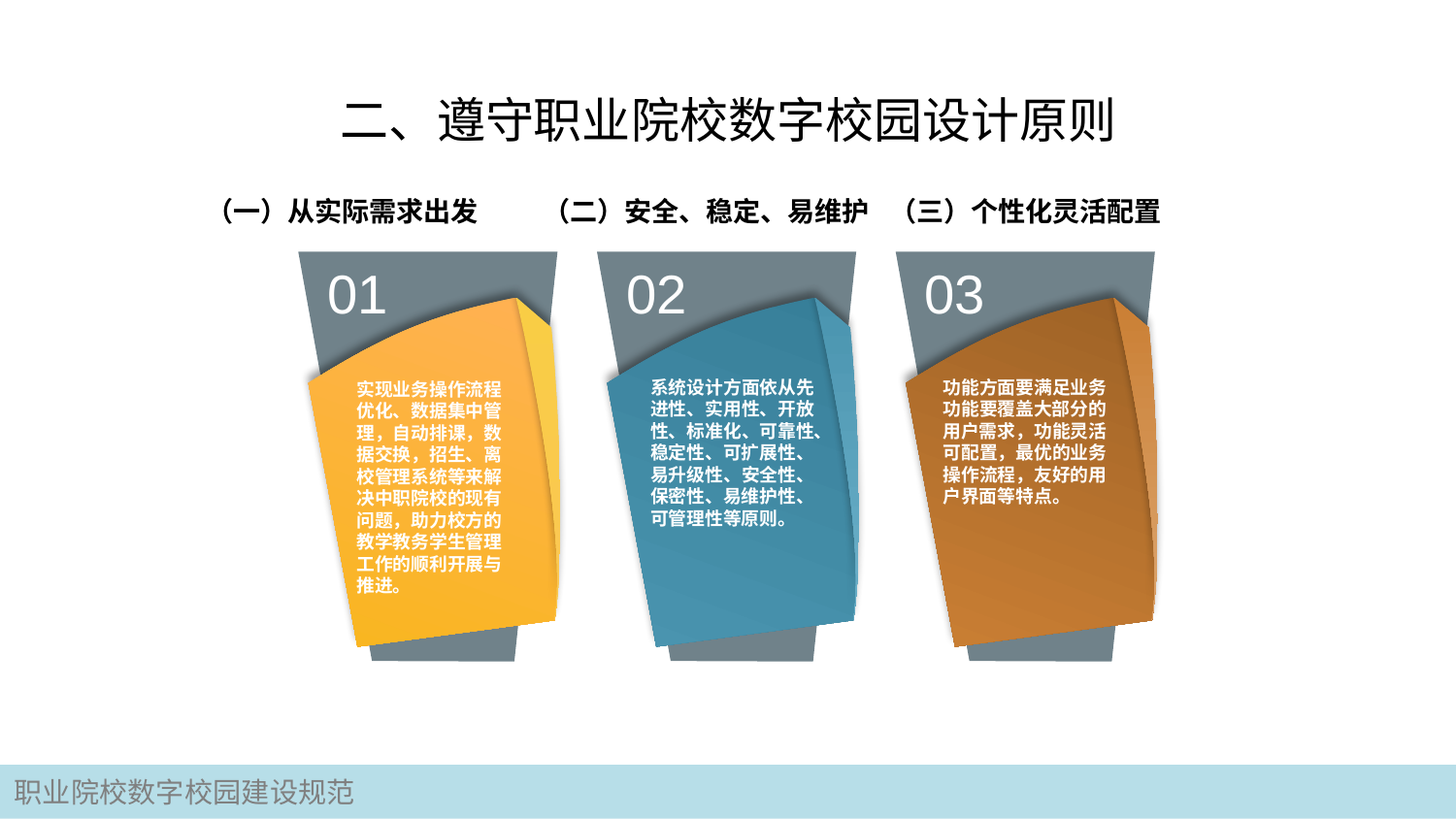

# 二、遵守职业院校数字校园设计原则
（三）个性化灵活配置
（一）从实际需求出发
（二）安全、稳定、易维护

01

实现业务操作流程优化、数据集中管理，自动排课，数据交换，招生、离校管理系统等来解决中职院校的现有问题，助力校方的教学教务学生管理工作的顺利开展与推进。

02

系统设计方面依从先进性、实用性、开放性、标准化、可靠性、稳定性、可扩展性、易升级性、安全性、保密性、易维护性、可管理性等原则。

03

功能方面要满足业务功能要覆盖大部分的用户需求，功能灵活可配置，最优的业务操作流程，友好的用户界面等特点。
职业院校数字校园建设规范